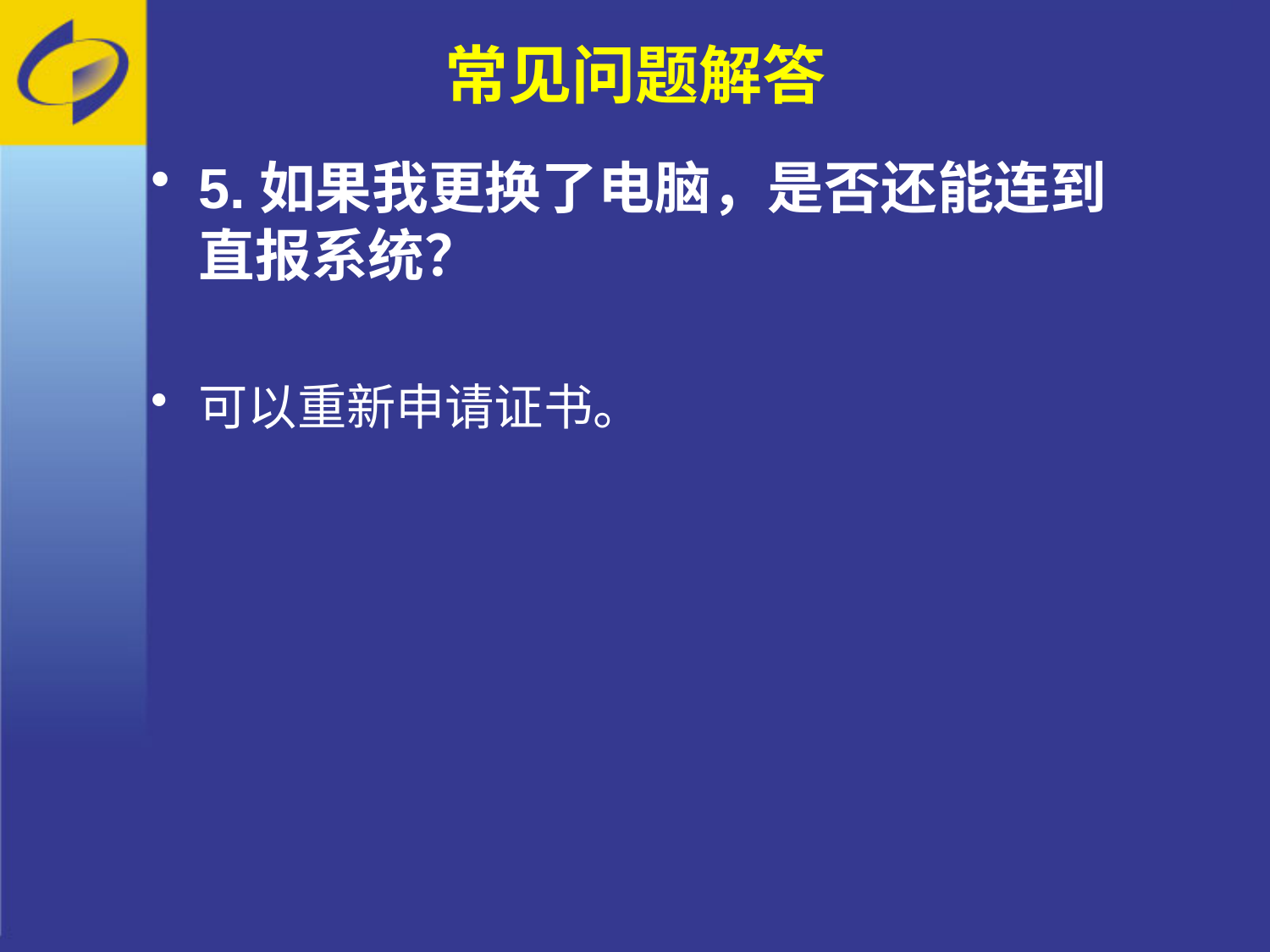

# 常见问题解答
5.如果我更换了电脑，是否还能连到直报系统？

可以重新申请证书。